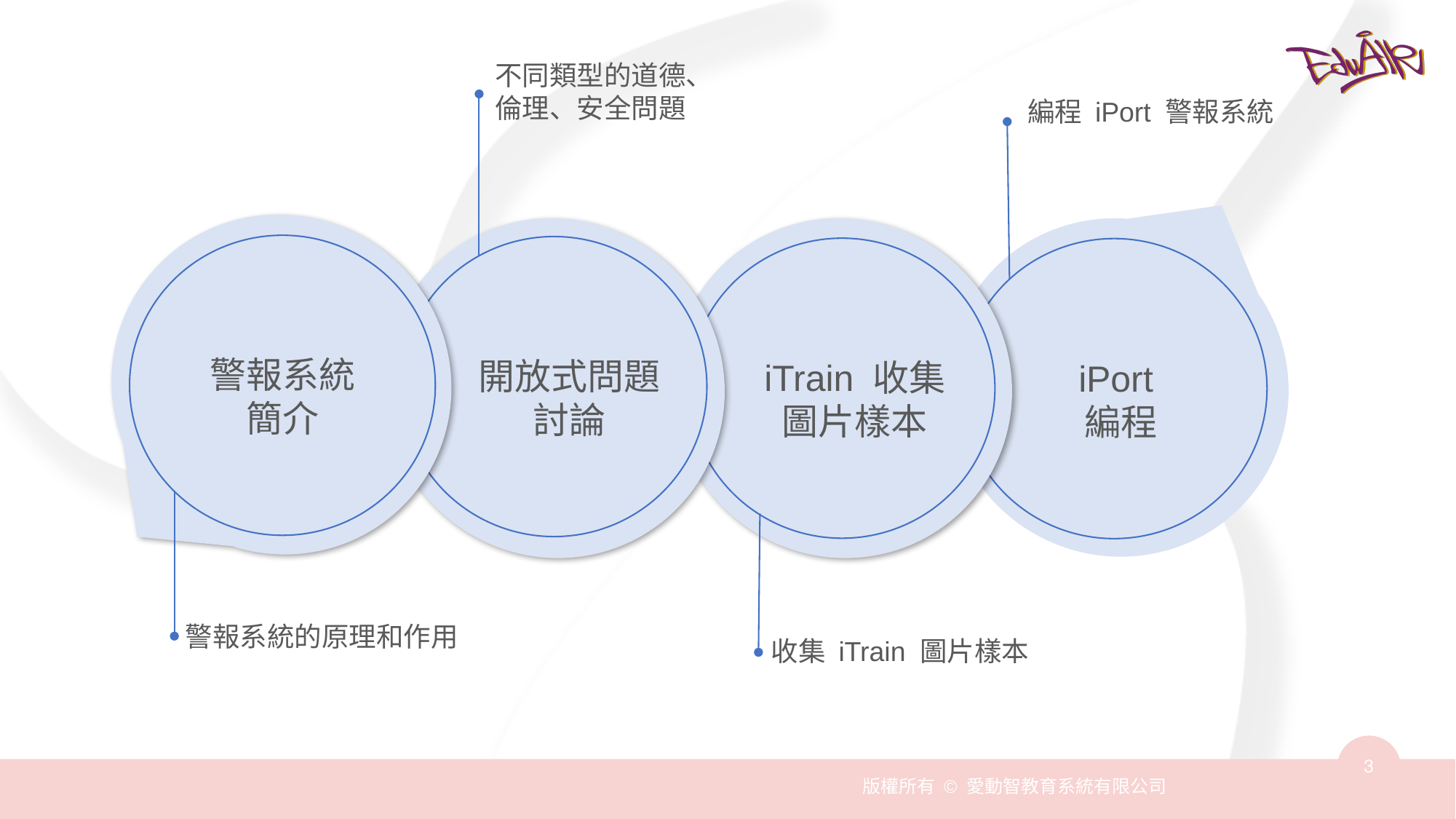

不同類型的道德、倫理、安全問題
編程 iPort 警報系統

iPort
編程

開放式問題討論

iTrain 收集圖片樣本

警報系統簡介
警報系統的原理和作用
收集 iTrain 圖片樣本
3